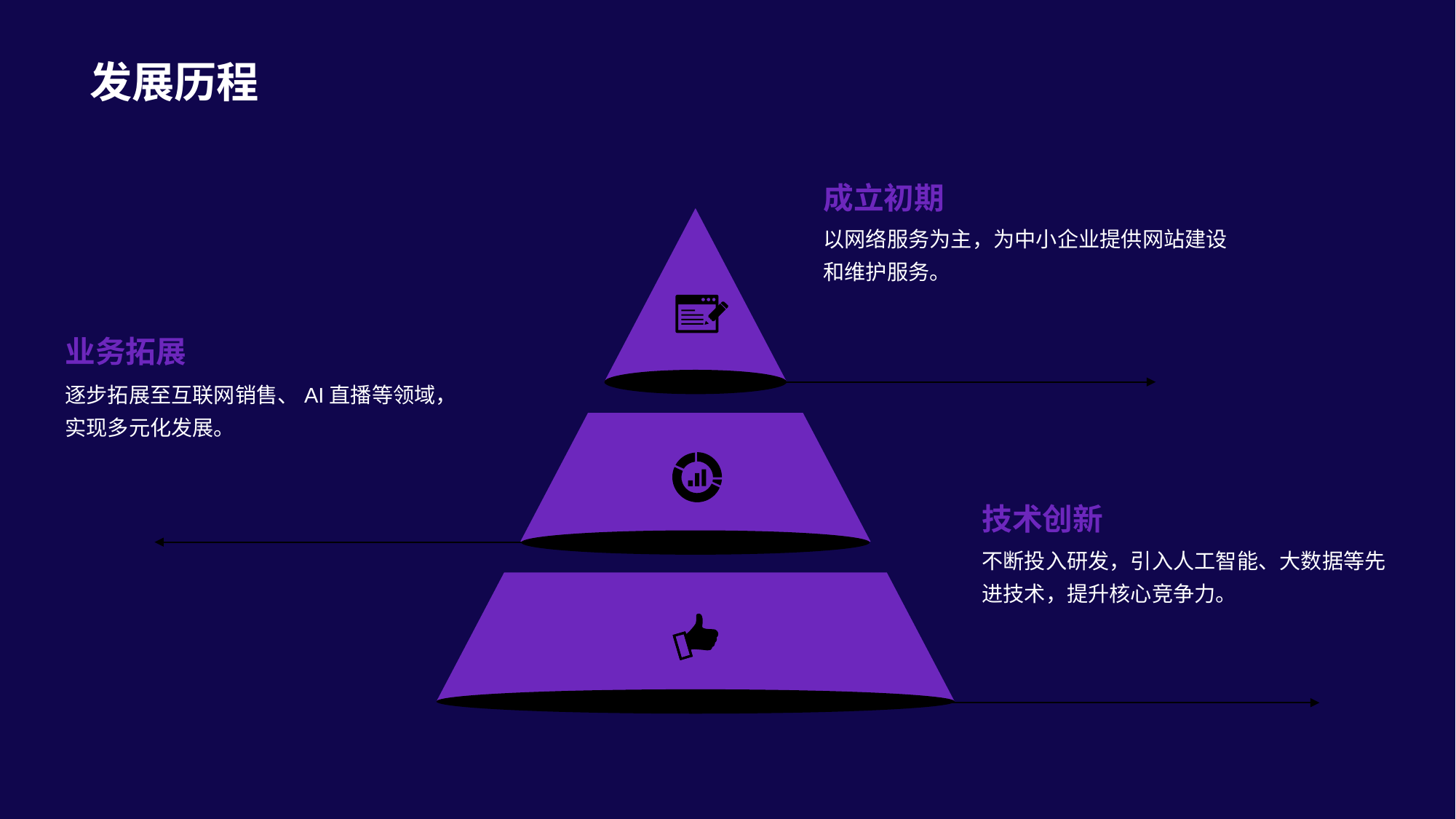

发展历程
成立初期
以网络服务为主，为中小企业提供网站建设和维护服务。
业务拓展
逐步拓展至互联网销售、AI直播等领域，实现多元化发展。
技术创新
不断投入研发，引入人工智能、大数据等先进技术，提升核心竞争力。